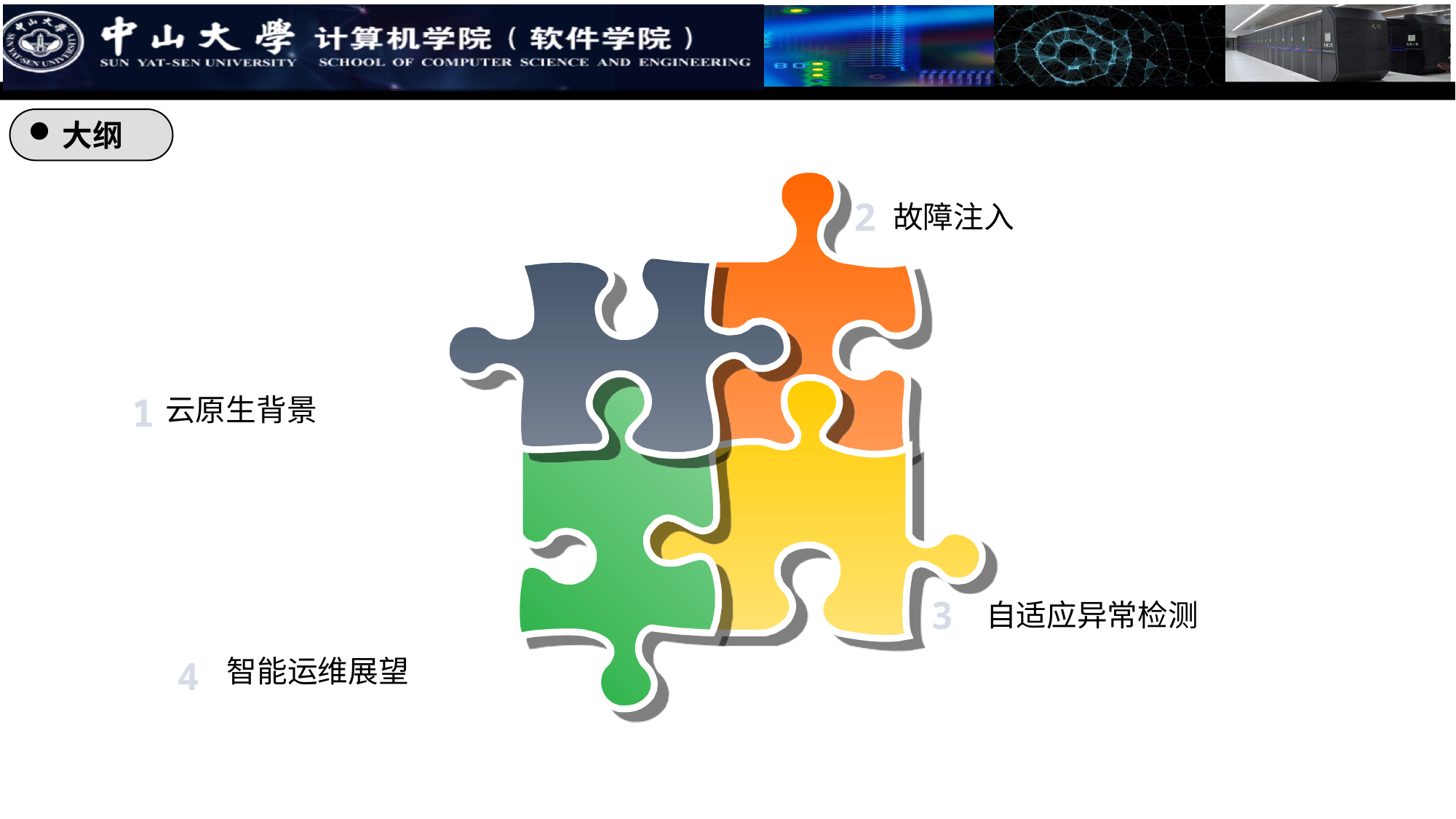

大纲

2
故障注入

1
云原生背景
3
 自适应异常检测
4
 智能运维展望